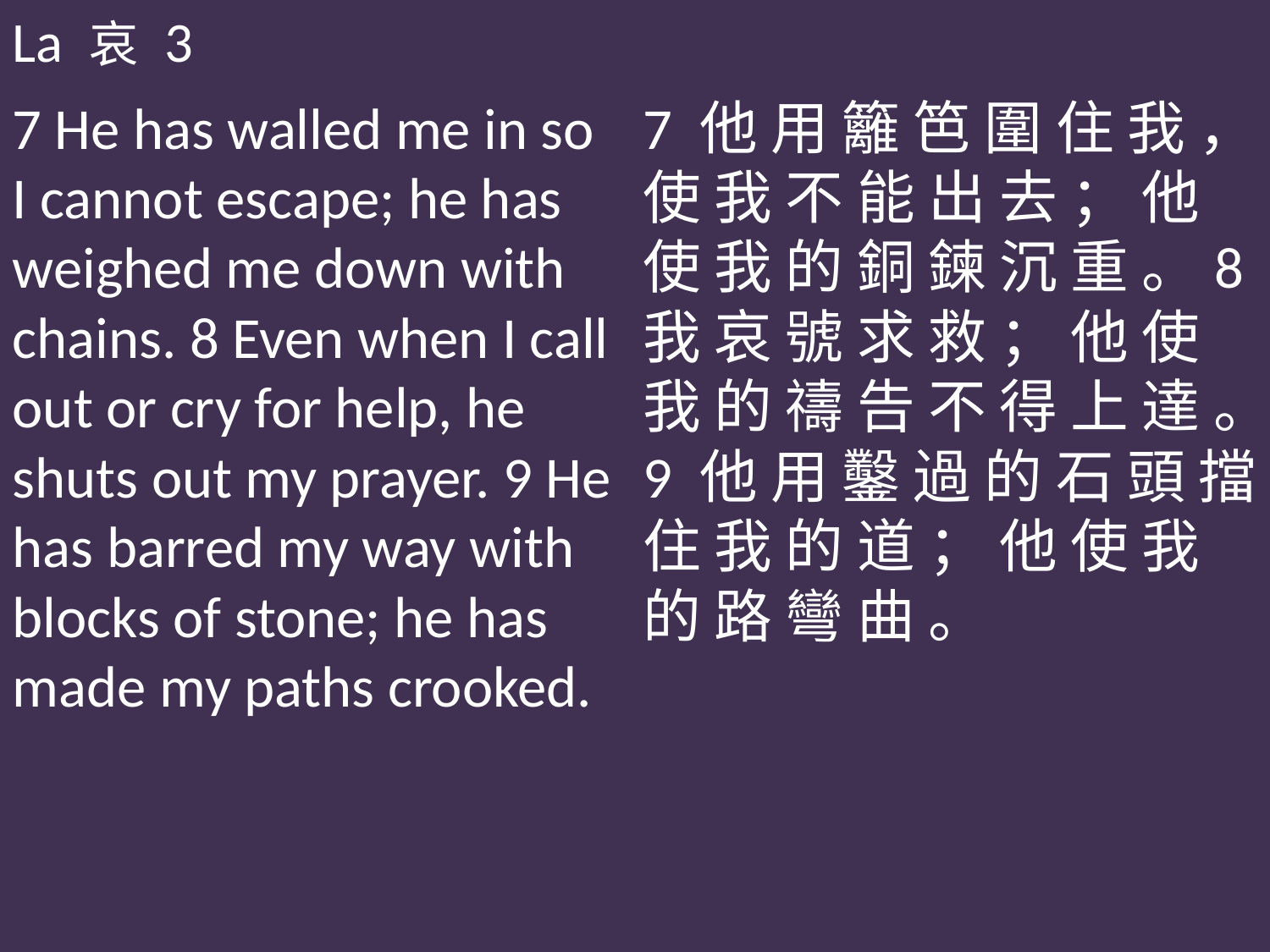

La 哀 3
7 He has walled me in so I cannot escape; he has weighed me down with chains. 8 Even when I call out or cry for help, he shuts out my prayer. 9 He has barred my way with blocks of stone; he has made my paths crooked.
7 他 用 籬 笆 圍 住 我 ， 使 我 不 能 出 去 ； 他 使 我 的 銅 鍊 沉 重 。8 我 哀 號 求 救 ； 他 使 我 的 禱 告 不 得 上 達 。9 他 用 鑿 過 的 石 頭 擋 住 我 的 道 ； 他 使 我 的 路 彎 曲 。